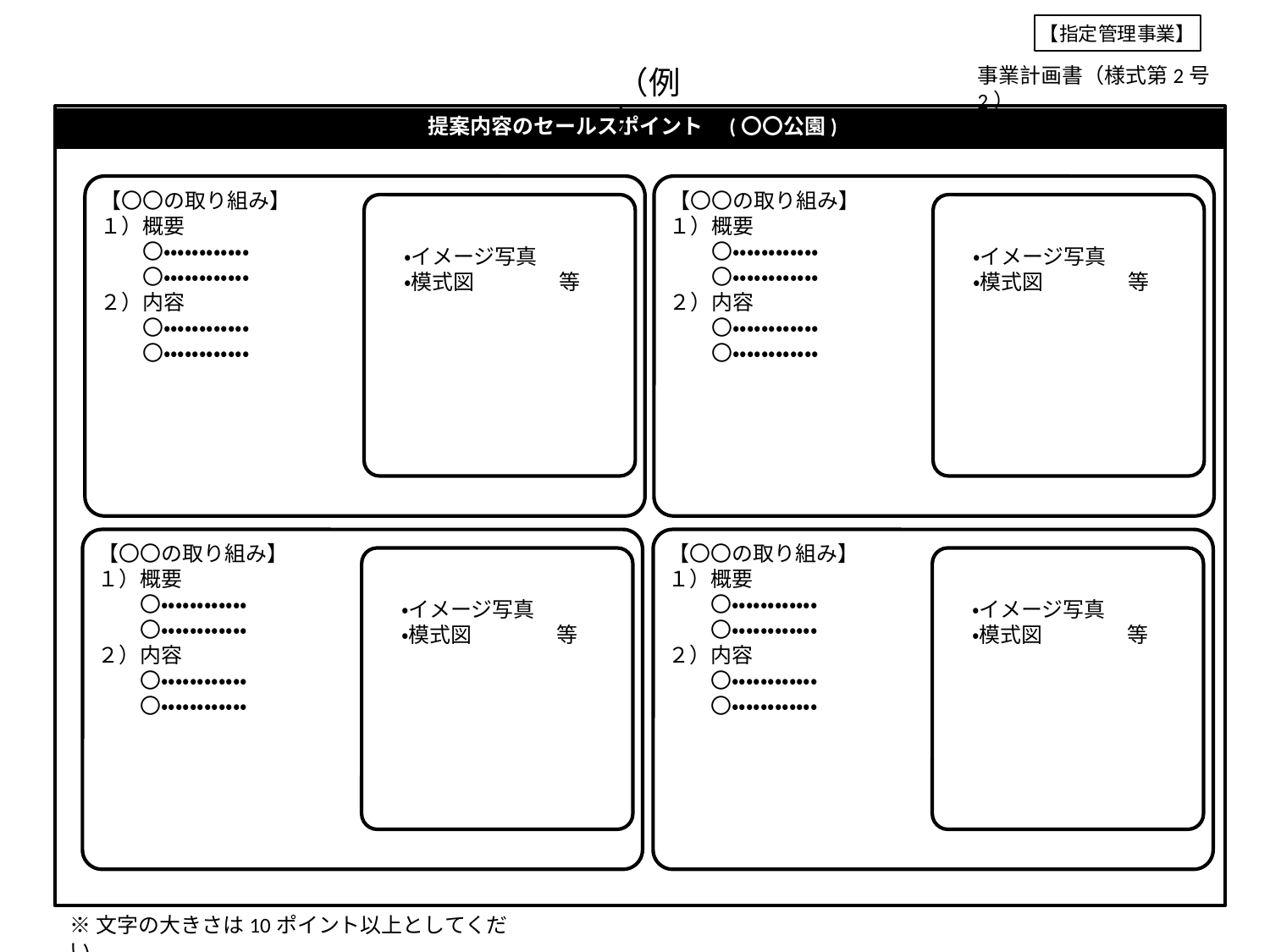

【指定管理事業】
（例）

事業計画書（様式第2号2）

提案内容のセールスポイント　(〇〇公園)

【〇〇の取り組み】
１）概要
　　〇・・・・・・・・・・・・
　　〇・・・・・・・・・・・・
２）内容
　　〇・・・・・・・・・・・・
　　〇・・・・・・・・・・・・
【〇〇の取り組み】
１）概要
　　〇・・・・・・・・・・・・
　　〇・・・・・・・・・・・・
２）内容
　　〇・・・・・・・・・・・・
　　〇・・・・・・・・・・・・

・イメージ写真
・模式図　　　　等
・イメージ写真
・模式図　　　　等

【〇〇の取り組み】
１）概要
　　〇・・・・・・・・・・・・
　　〇・・・・・・・・・・・・
２）内容
　　〇・・・・・・・・・・・・
　　〇・・・・・・・・・・・・
【〇〇の取り組み】
１）概要
　　〇・・・・・・・・・・・・
　　〇・・・・・・・・・・・・
２）内容
　　〇・・・・・・・・・・・・
　　〇・・・・・・・・・・・・

・イメージ写真
・模式図　　　　等
・イメージ写真
・模式図　　　　等
※文字の大きさは10ポイント以上としてくだい